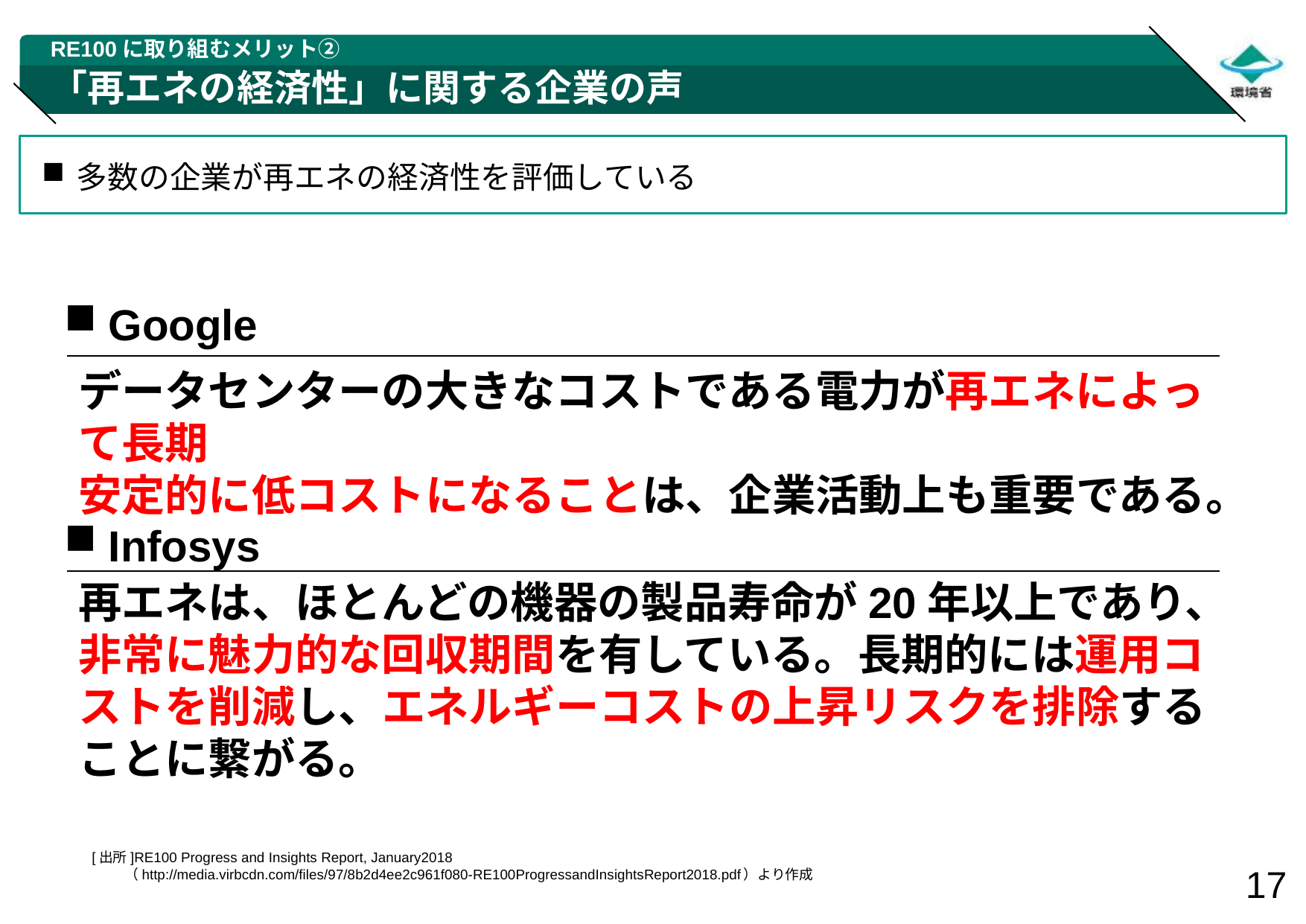

RE100に取り組むメリット②
# 「再エネの経済性」に関する企業の声
多数の企業が再エネの経済性を評価している
Google
データセンターの大きなコストである電力が再エネによって長期
安定的に低コストになることは、企業活動上も重要である。
Infosys
再エネは、ほとんどの機器の製品寿命が20年以上であり、非常に魅力的な回収期間を有している。長期的には運用コストを削減し、エネルギーコストの上昇リスクを排除することに繋がる。
[出所]RE100 Progress and Insights Report, January2018
（http://media.virbcdn.com/files/97/8b2d4ee2c961f080-RE100ProgressandInsightsReport2018.pdf）より作成